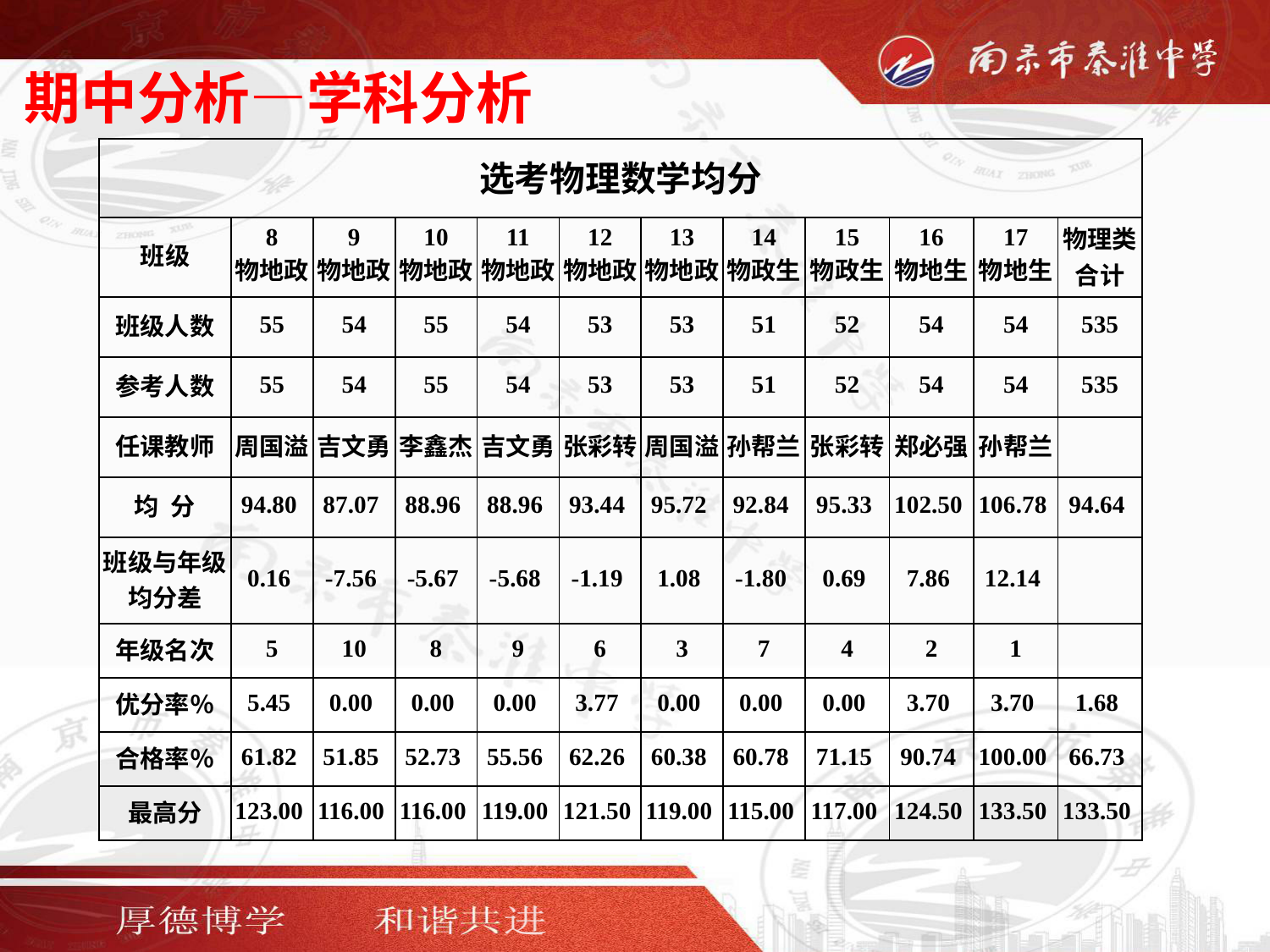

期中分析—学科分析
| 选考物理数学均分 |  |  |  |  |  |  |  |  |  |  |  |
| --- | --- | --- | --- | --- | --- | --- | --- | --- | --- | --- | --- |
| 班级 | 8 物地政 | 9 物地政 | 10 物地政 | 11 物地政 | 12 物地政 | 13 物地政 | 14 物政生 | 15 物政生 | 16 物地生 | 17 物地生 | 物理类 合计 |
| 班级人数 | 55 | 54 | 55 | 54 | 53 | 53 | 51 | 52 | 54 | 54 | 535 |
| 参考人数 | 55 | 54 | 55 | 54 | 53 | 53 | 51 | 52 | 54 | 54 | 535 |
| 任课教师 | 周国溢 | 吉文勇 | 李鑫杰 | 吉文勇 | 张彩转 | 周国溢 | 孙帮兰 | 张彩转 | 郑必强 | 孙帮兰 |  |
| 均 分 | 94.80 | 87.07 | 88.96 | 88.96 | 93.44 | 95.72 | 92.84 | 95.33 | 102.50 | 106.78 | 94.64 |
| 班级与年级 均分差 | 0.16 | -7.56 | -5.67 | -5.68 | -1.19 | 1.08 | -1.80 | 0.69 | 7.86 | 12.14 |  |
| 年级名次 | 5 | 10 | 8 | 9 | 6 | 3 | 7 | 4 | 2 | 1 |  |
| 优分率％ | 5.45 | 0.00 | 0.00 | 0.00 | 3.77 | 0.00 | 0.00 | 0.00 | 3.70 | 3.70 | 1.68 |
| 合格率％ | 61.82 | 51.85 | 52.73 | 55.56 | 62.26 | 60.38 | 60.78 | 71.15 | 90.74 | 100.00 | 66.73 |
| 最高分 | 123.00 | 116.00 | 116.00 | 119.00 | 121.50 | 119.00 | 115.00 | 117.00 | 124.50 | 133.50 | 133.50 |